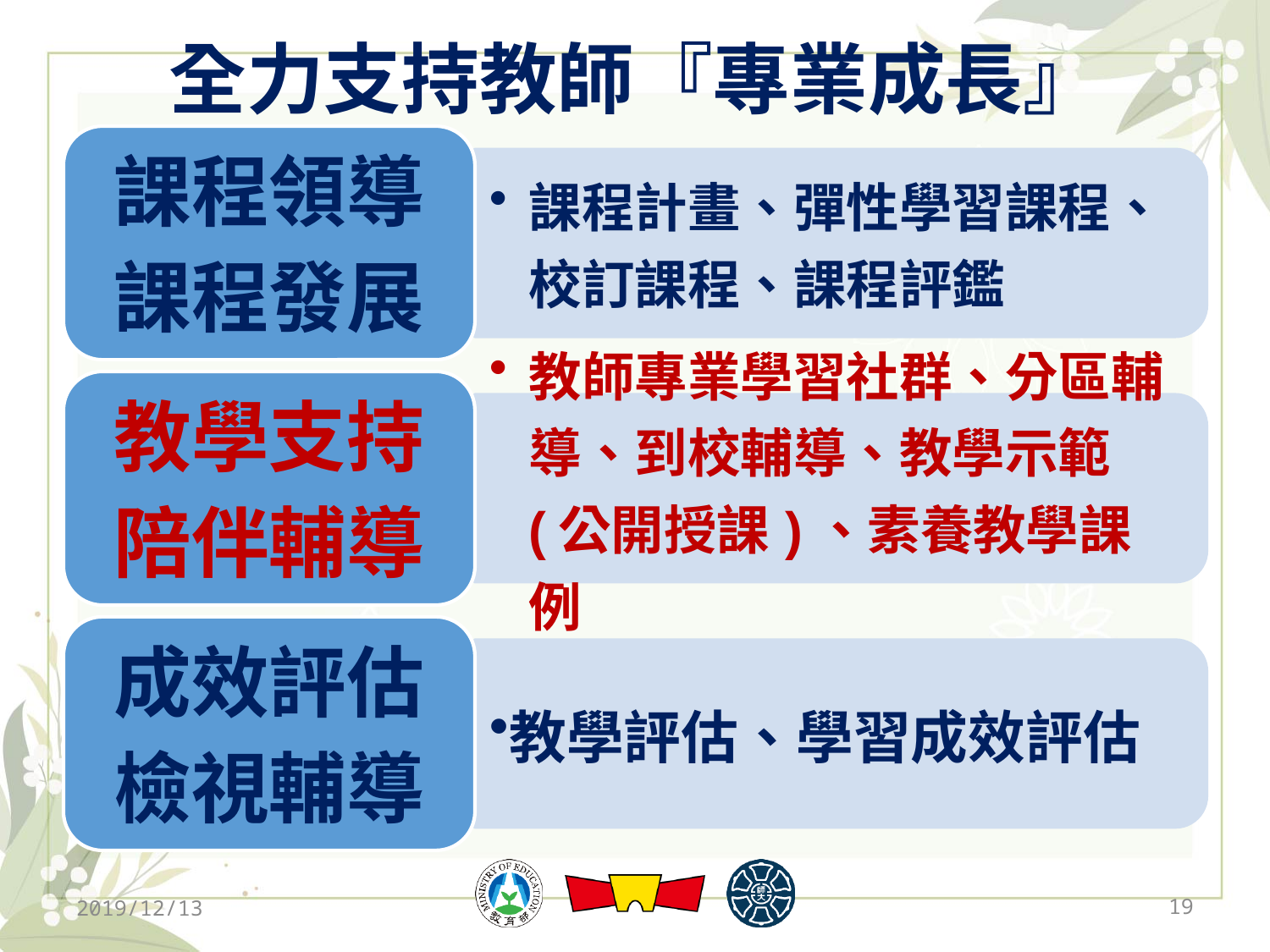

# 全力支持教師『專業成長』
課程領導
課程發展
教學支持
陪伴輔導
教師專業學習社群、分區輔導、到校輔導、教學示範(公開授課)、素養教學課例
成效評估檢視輔導
教學評估、學習成效評估
2019/12/13
19